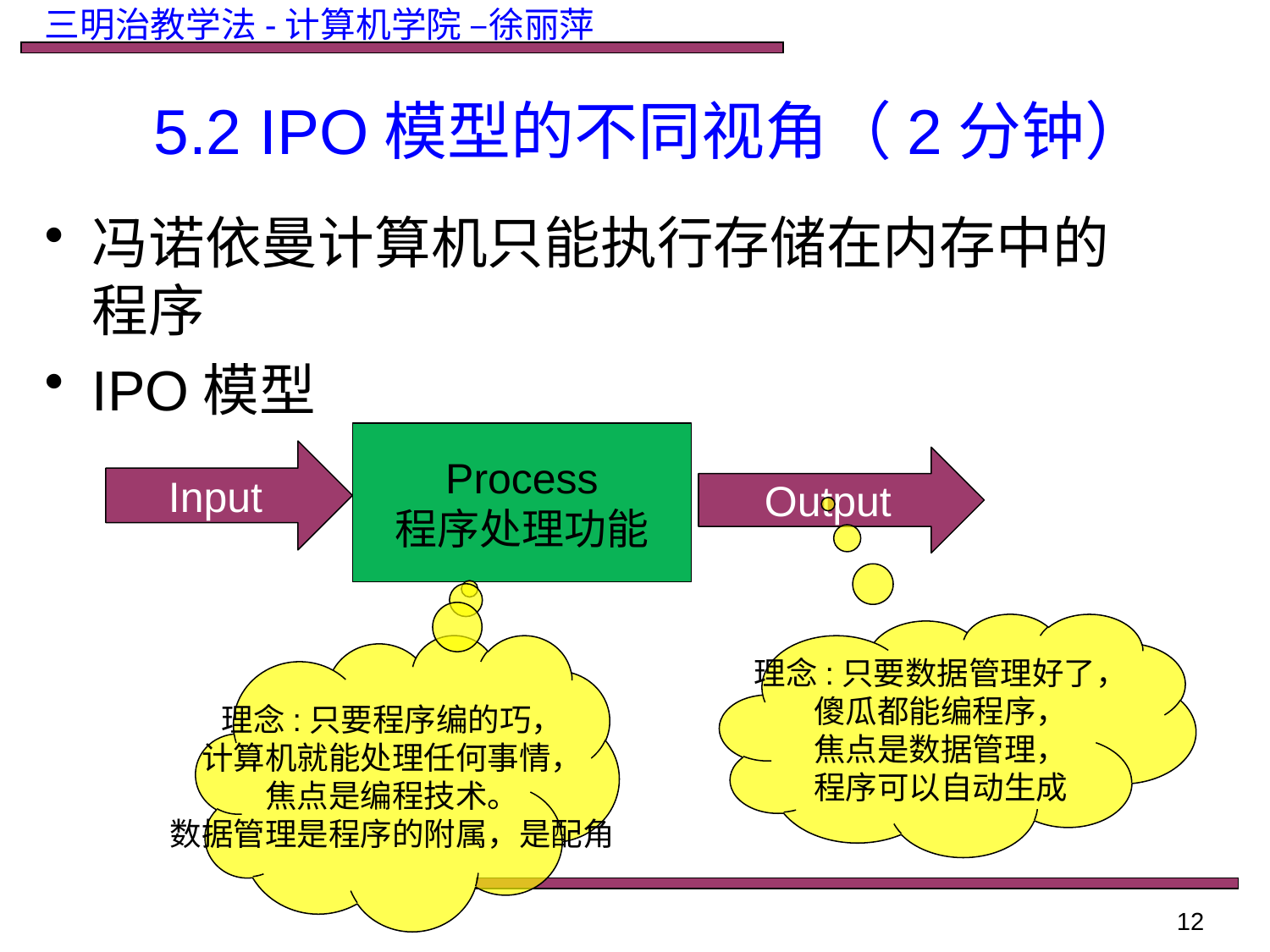

5.2 IPO模型的不同视角（2分钟）

冯诺依曼计算机只能执行存储在内存中的程序
IPO模型
Process
程序处理功能
Input
Output
理念:只要数据管理好了，
傻瓜都能编程序，
焦点是数据管理，
程序可以自动生成
理念:只要程序编的巧，
计算机就能处理任何事情，
焦点是编程技术。
数据管理是程序的附属，是配角
12